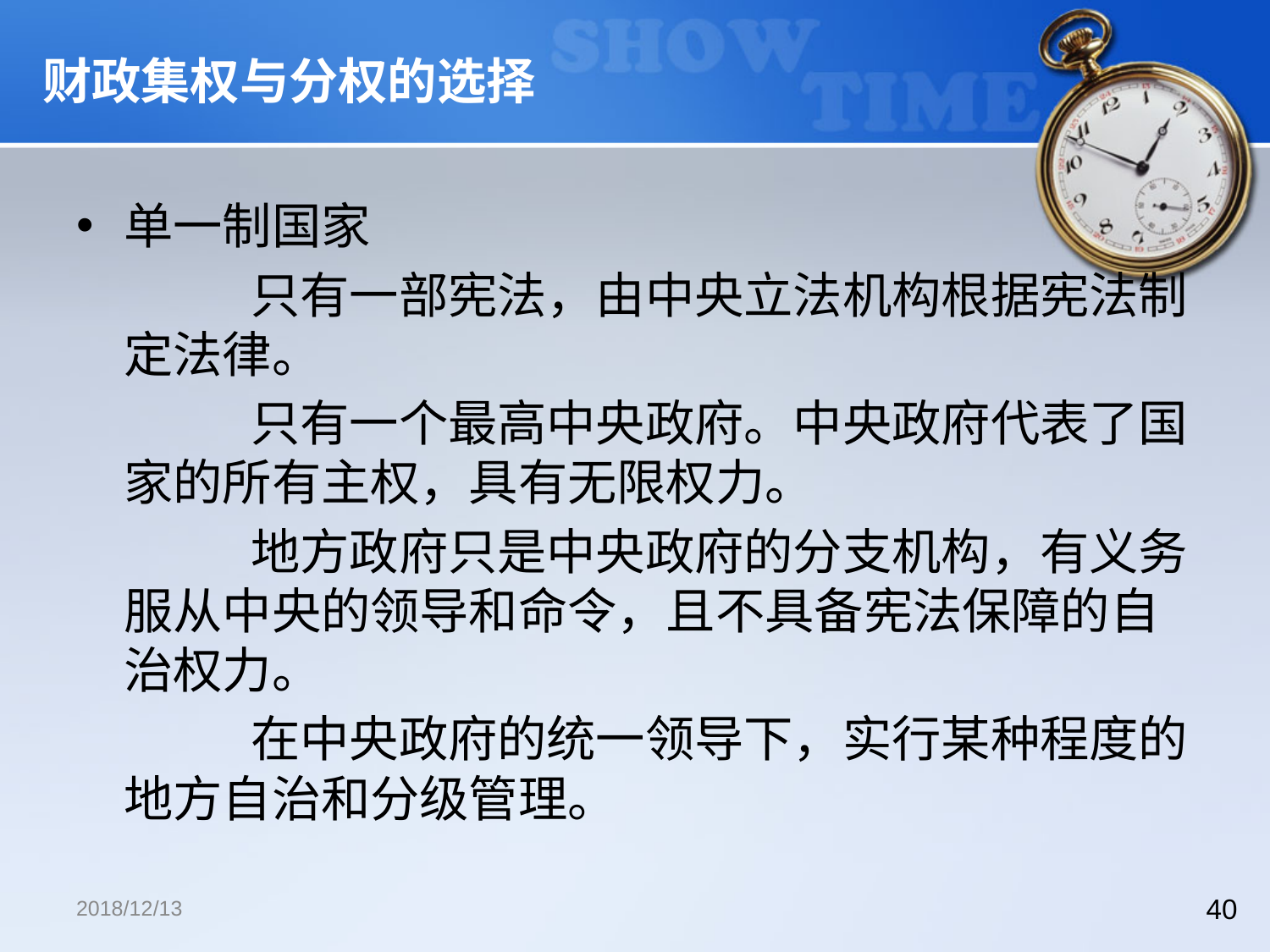

# 财政集权与分权的选择
单一制国家
		只有一部宪法，由中央立法机构根据宪法制定法律。
		只有一个最高中央政府。中央政府代表了国家的所有主权，具有无限权力。
		地方政府只是中央政府的分支机构，有义务服从中央的领导和命令，且不具备宪法保障的自治权力。
		在中央政府的统一领导下，实行某种程度的地方自治和分级管理。
2018/12/13
40